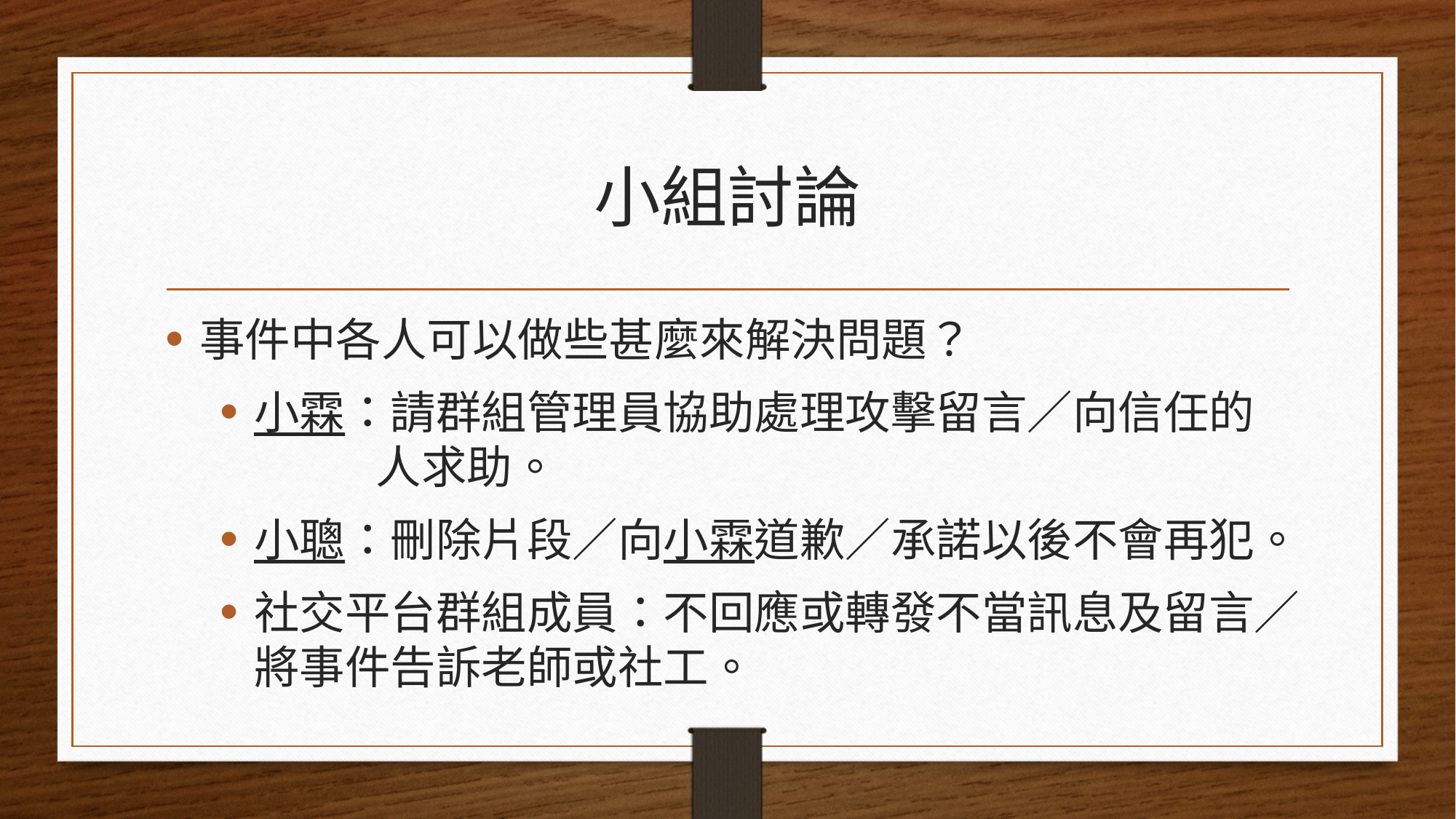

# 小組討論
事件中各人可以做些甚麼來解決問題？
小霖：請群組管理員協助處理攻擊留言／向信任的
            人求助。
小聰：刪除片段／向小霖道歉／承諾以後不會再犯。
社交平台群組成員：不回應或轉發不當訊息及留言／將事件告訴老師或社工。